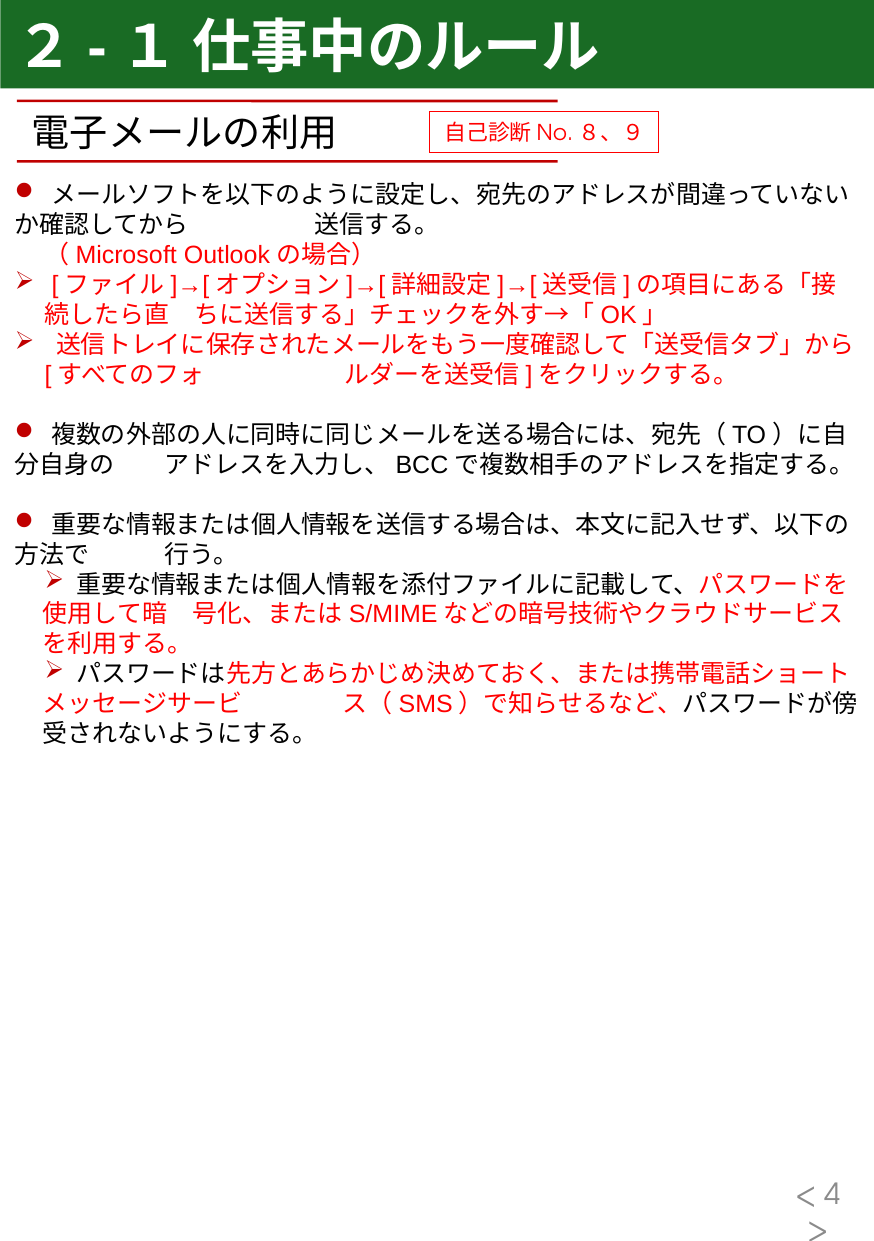

２-１ 仕事中のルール

電子メールの利用

自己診断No.８、９
 メールソフトを以下のように設定し、宛先のアドレスが間違っていないか確認してから	送信する。
（Microsoft Outlookの場合）
 [ファイル]→[オプション]→[詳細設定]→[送受信]の項目にある「接続したら直	ちに送信する」チェックを外す→「OK」
 送信トレイに保存されたメールをもう一度確認して「送受信タブ」から[すべてのフォ	ルダーを送受信]をクリックする。

 複数の外部の人に同時に同じメールを送る場合には、宛先（TO）に自分自身の	アドレスを入力し、BCCで複数相手のアドレスを指定する。

 重要な情報または個人情報を送信する場合は、本文に記入せず、以下の方法で	行う。
 重要な情報または個人情報を添付ファイルに記載して、パスワードを使用して暗	号化、またはS/MIMEなどの暗号技術やクラウドサービスを利用する。
 パスワードは先方とあらかじめ決めておく、または携帯電話ショートメッセージサービ	ス（SMS）で知らせるなど、パスワードが傍受されないようにする。
< 4 >